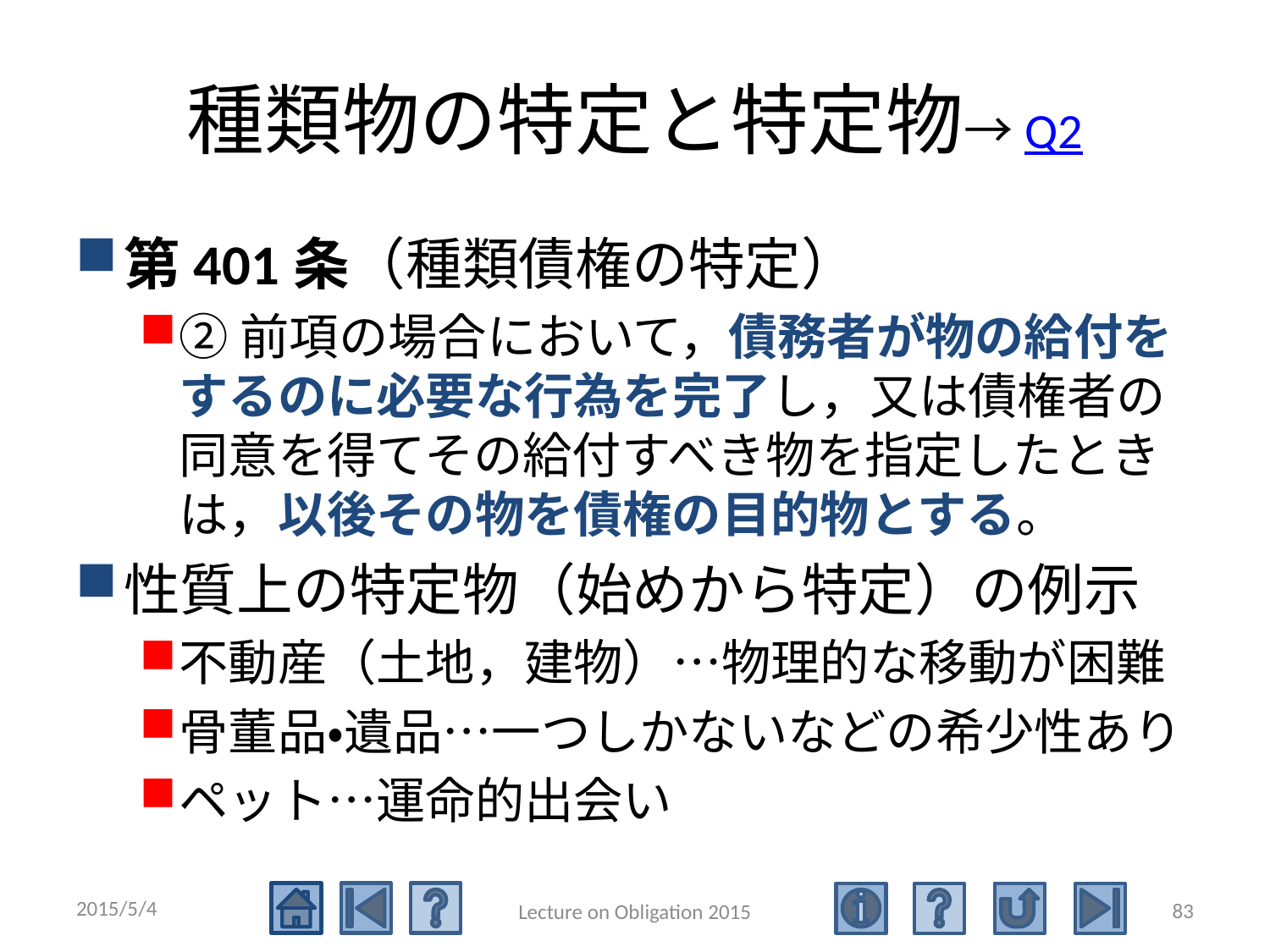

# 種類物の特定と特定物→Q2
第401条（種類債権の特定）
②前項の場合において，債務者が物の給付をするのに必要な行為を完了し，又は債権者の同意を得てその給付すべき物を指定したときは，以後その物を債権の目的物とする。
性質上の特定物（始めから特定）の例示
不動産（土地，建物）…物理的な移動が困難
骨董品・遺品…一つしかないなどの希少性あり
ペット…運命的出会い
2015/5/4
83
Lecture on Obligation 2015